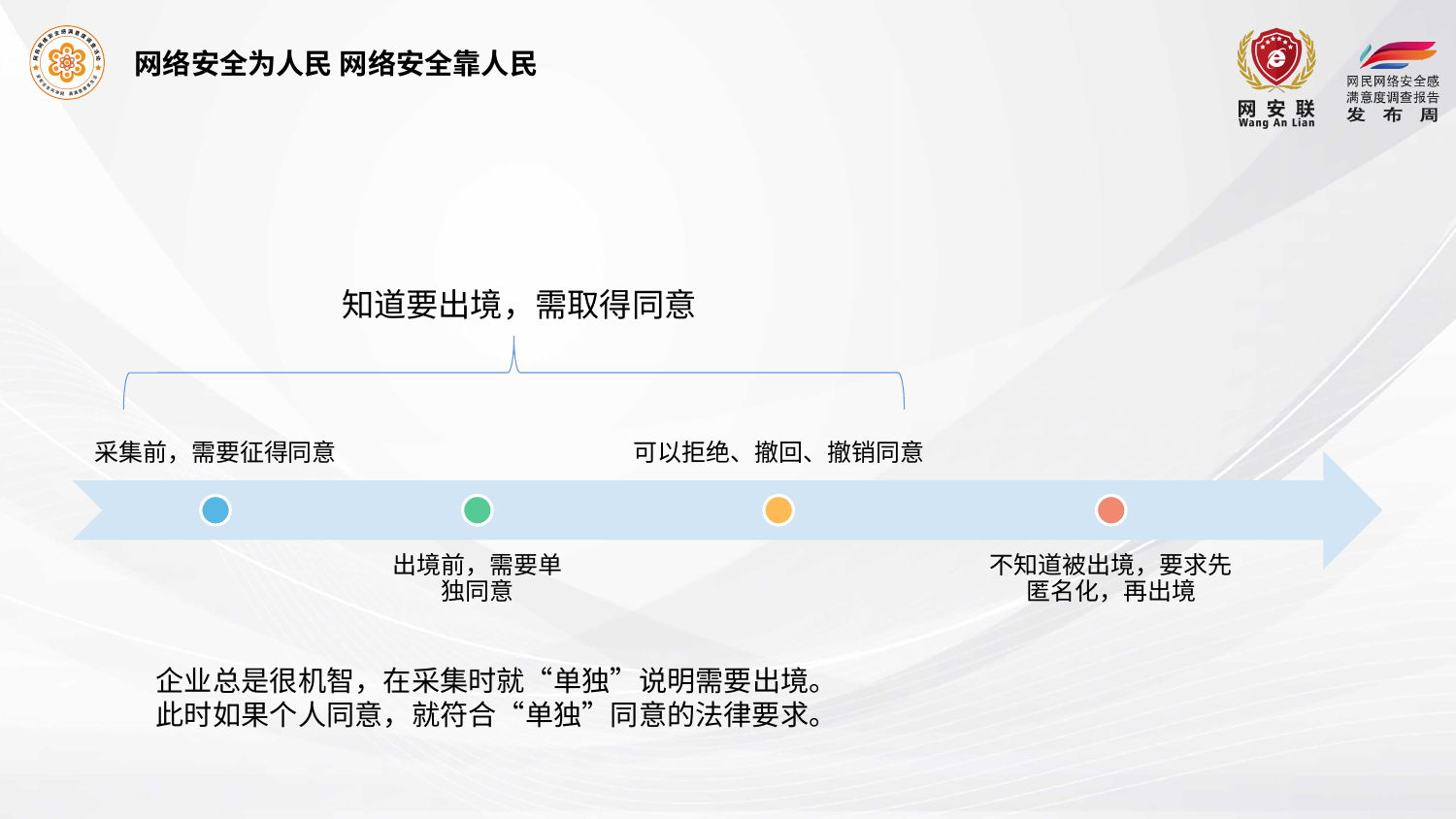

#
知道要出境，需取得同意
采集前，需要征得同意
出境前，需要单独同意
可以拒绝、撤回、撤销同意
不知道被出境，要求先匿名化，再出境
企业总是很机智，在采集时就“单独”说明需要出境。此时如果个人同意，就符合“单独”同意的法律要求。